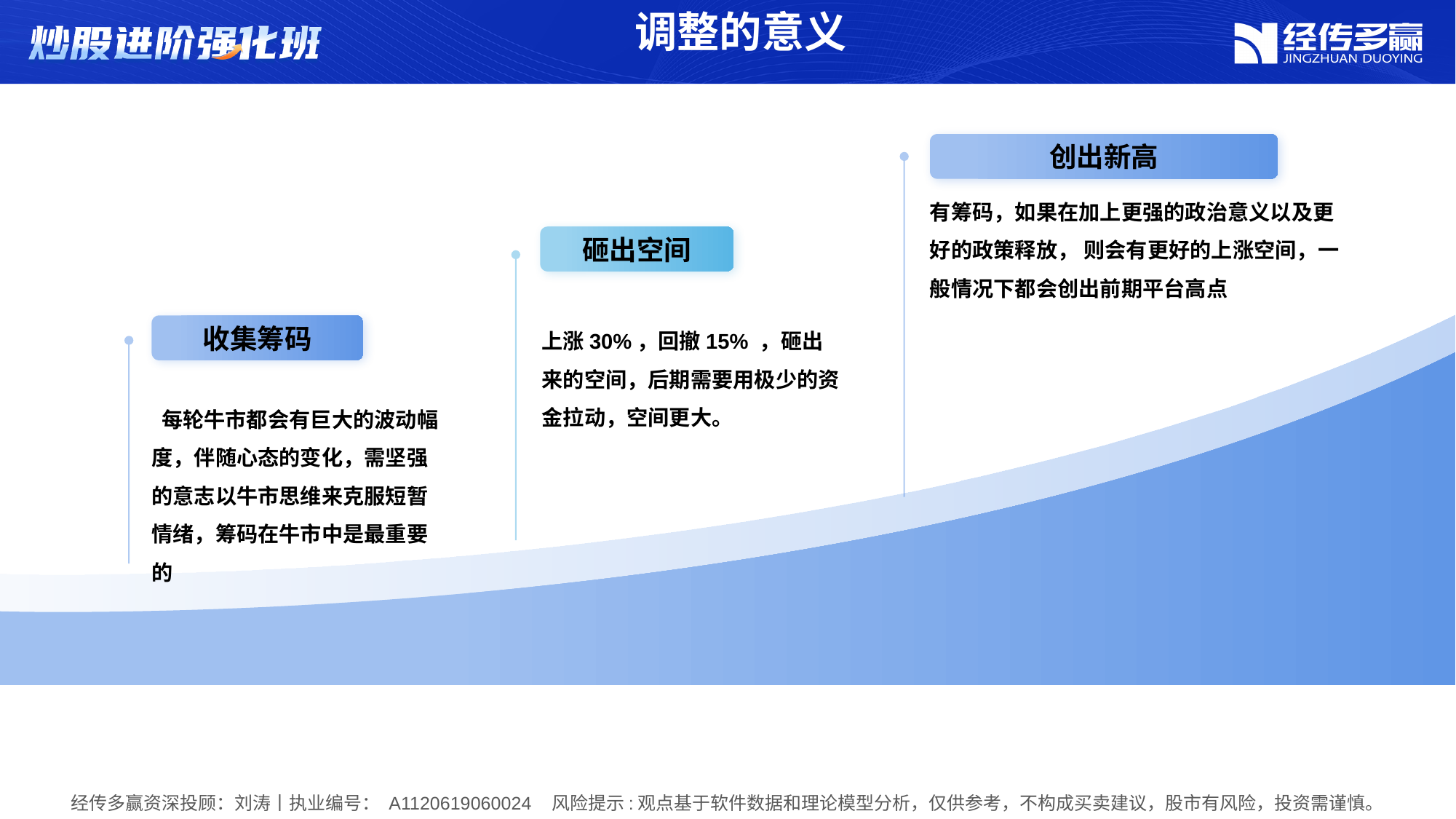

调整的意义
创出新高
有筹码，如果在加上更强的政治意义以及更好的政策释放， 则会有更好的上涨空间，一般情况下都会创出前期平台高点
砸出空间

收集筹码
上涨30%，回撤15% ，砸出来的空间，后期需要用极少的资金拉动，空间更大。

 每轮牛市都会有巨大的波动幅度，伴随心态的变化，需坚强的意志以牛市思维来克服短暂情绪，筹码在牛市中是最重要的